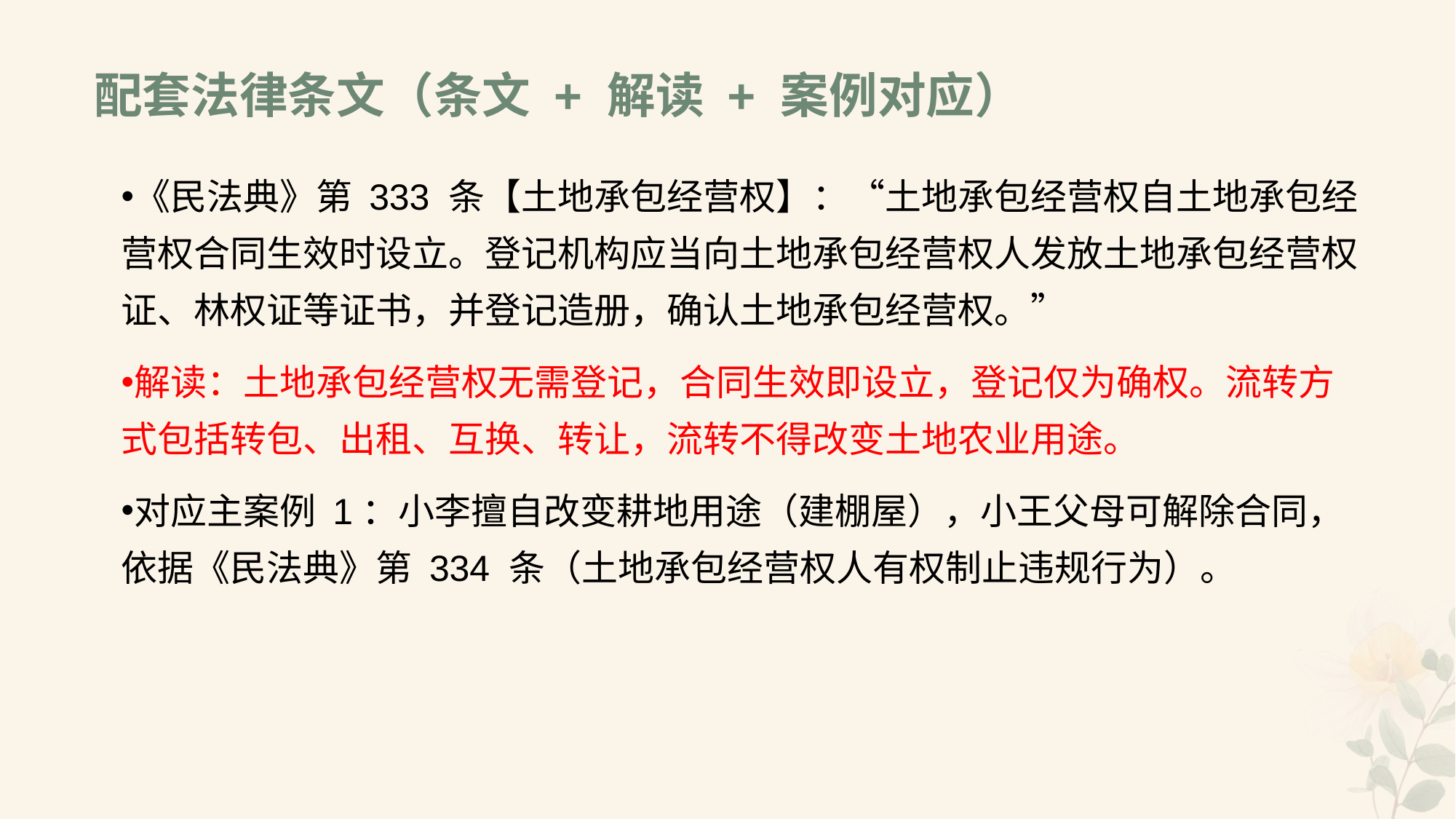

# 配套法律条文（条文 + 解读 + 案例对应）
《民法典》第 333 条【土地承包经营权】：“土地承包经营权自土地承包经营权合同生效时设立。登记机构应当向土地承包经营权人发放土地承包经营权证、林权证等证书，并登记造册，确认土地承包经营权。”
解读：土地承包经营权无需登记，合同生效即设立，登记仅为确权。流转方式包括转包、出租、互换、转让，流转不得改变土地农业用途。
对应主案例 1：小李擅自改变耕地用途（建棚屋），小王父母可解除合同，依据《民法典》第 334 条（土地承包经营权人有权制止违规行为）。